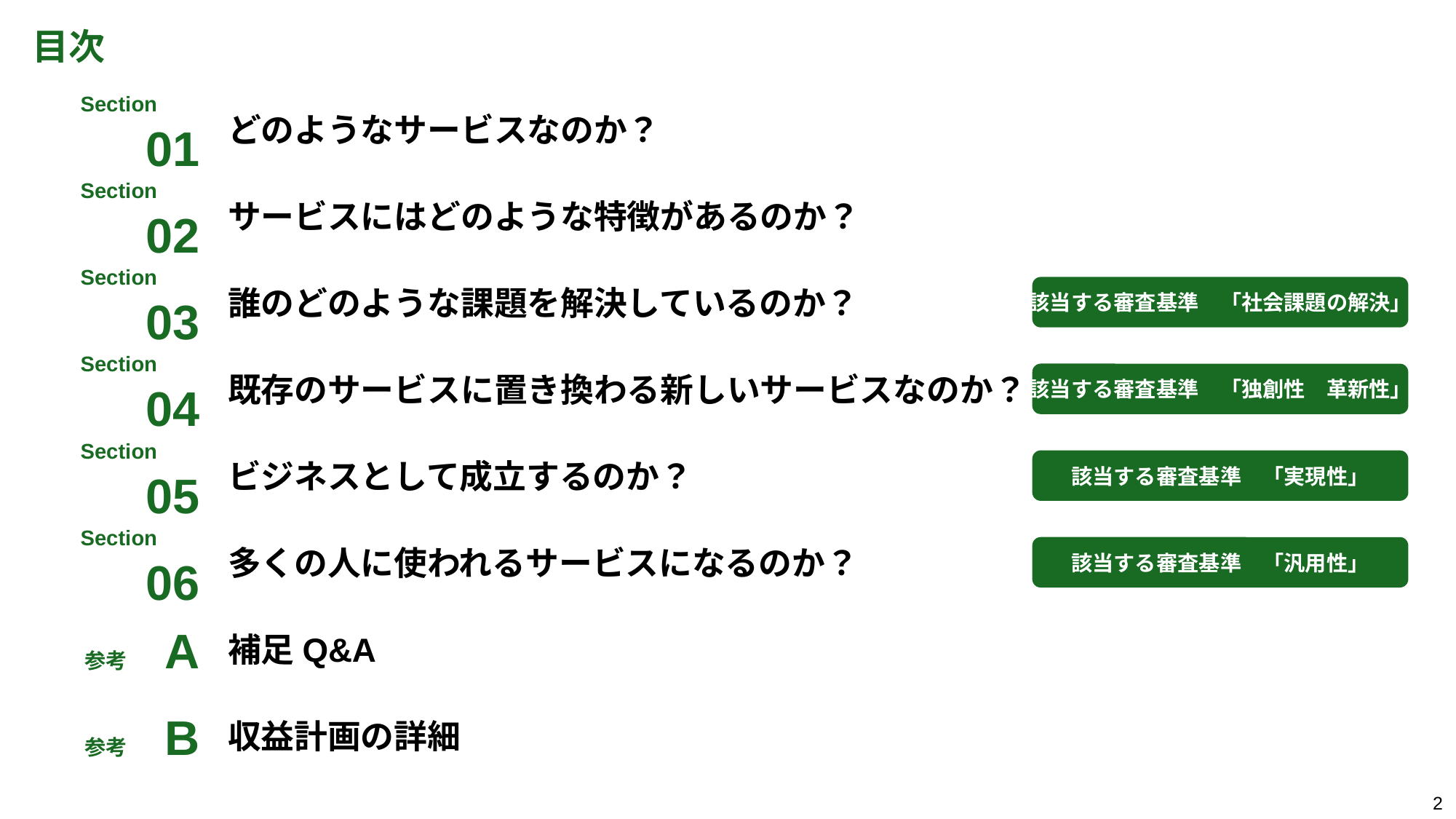

目次
Section　01
どのようなサービスなのか？
Section　02
サービスにはどのような特徴があるのか？
Section　03
誰のどのような課題を解決しているのか？
該当する審査基準　「社会課題の解決」
Section　04
既存のサービスに置き換わる新しいサービスなのか？
該当する審査基準　「独創性　革新性」
Section　05
ビジネスとして成立するのか？
該当する審査基準　「実現性」
Section　06
多くの人に使われるサービスになるのか？
該当する審査基準　「汎用性」
参考　A
補足Q&A
参考　B
収益計画の詳細
2